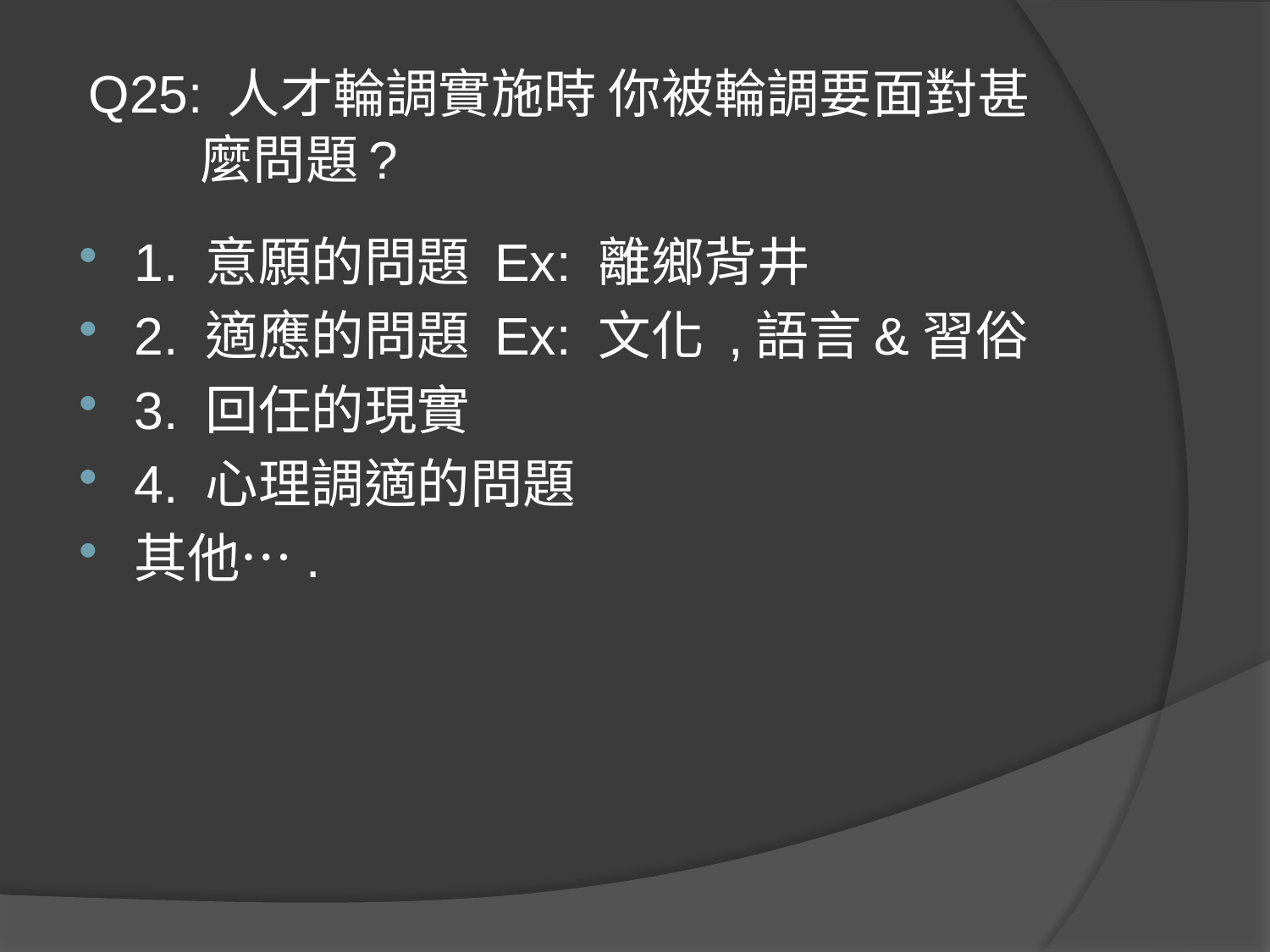

# Q25: 人才輪調實施時 你被輪調要面對甚 麼問題?
1. 意願的問題 Ex: 離鄉背井
2. 適應的問題 Ex: 文化 ,語言&習俗
3. 回任的現實
4. 心理調適的問題
其他….